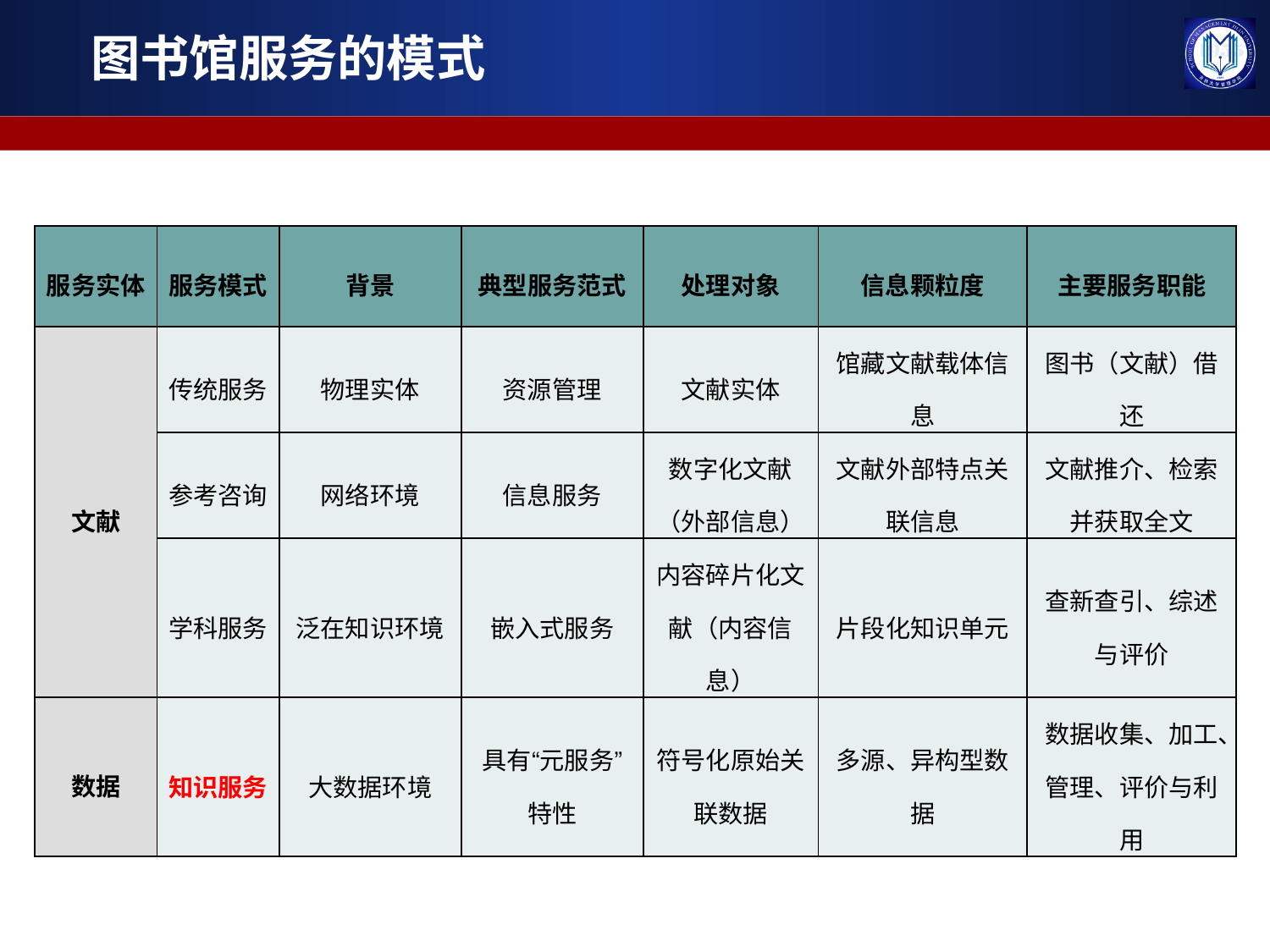

图书馆服务的模式
| 服务实体 | 服务模式 | 背景 | 典型服务范式 | 处理对象 | 信息颗粒度 | 主要服务职能 |
| --- | --- | --- | --- | --- | --- | --- |
| 文献 | 传统服务 | 物理实体 | 资源管理 | 文献实体 | 馆藏文献载体信息 | 图书（文献）借还 |
|  | 参考咨询 | 网络环境 | 信息服务 | 数字化文献（外部信息） | 文献外部特点关联信息 | 文献推介、检索并获取全文 |
|  | 学科服务 | 泛在知识环境 | 嵌入式服务 | 内容碎片化文献（内容信息） | 片段化知识单元 | 查新查引、综述与评价 |
| 数据 | 知识服务 | 大数据环境 | 具有“元服务”特性 | 符号化原始关联数据 | 多源、异构型数据 | 数据收集、加工、管理、评价与利用 |